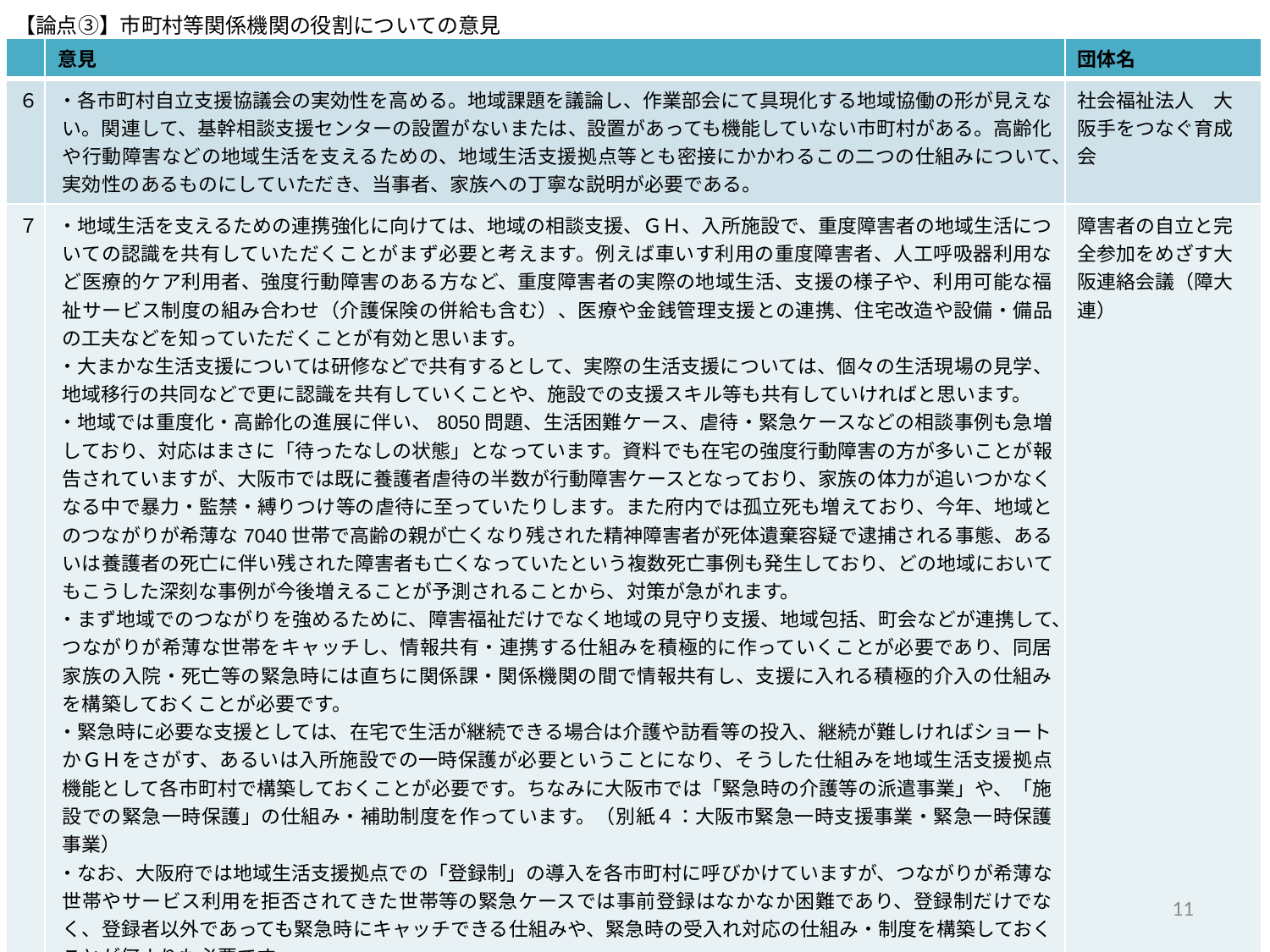

【論点➂】市町村等関係機関の役割についての意見
|  | 意見 | 団体名 |
| --- | --- | --- |
| ６ | ・各市町村自立支援協議会の実効性を高める。地域課題を議論し、作業部会にて具現化する地域協働の形が見えない。関連して、基幹相談支援センターの設置がないまたは、設置があっても機能していない市町村がある。高齢化や行動障害などの地域生活を支えるための、地域生活支援拠点等とも密接にかかわるこの二つの仕組みについて、実効性のあるものにしていただき、当事者、家族への丁寧な説明が必要である。 | 社会福祉法人　大阪手をつなぐ育成会 |
| ７ | ・地域生活を支えるための連携強化に向けては、地域の相談支援、ＧＨ、入所施設で、重度障害者の地域生活についての認識を共有していただくことがまず必要と考えます。例えば車いす利用の重度障害者、人工呼吸器利用など医療的ケア利用者、強度行動障害のある方など、重度障害者の実際の地域生活、支援の様子や、利用可能な福祉サービス制度の組み合わせ（介護保険の併給も含む）、医療や金銭管理支援との連携、住宅改造や設備・備品の工夫などを知っていただくことが有効と思います。 ・大まかな生活支援については研修などで共有するとして、実際の生活支援については、個々の生活現場の見学、地域移行の共同などで更に認識を共有していくことや、施設での支援スキル等も共有していければと思います。 ・地域では重度化・高齢化の進展に伴い、8050問題、生活困難ケース、虐待・緊急ケースなどの相談事例も急増しており、対応はまさに「待ったなしの状態」となっています。資料でも在宅の強度行動障害の方が多いことが報告されていますが、大阪市では既に養護者虐待の半数が行動障害ケースとなっており、家族の体力が追いつかなくなる中で暴力・監禁・縛りつけ等の虐待に至っていたりします。また府内では孤立死も増えており、今年、地域とのつながりが希薄な7040世帯で高齢の親が亡くなり残された精神障害者が死体遺棄容疑で逮捕される事態、あるいは養護者の死亡に伴い残された障害者も亡くなっていたという複数死亡事例も発生しており、どの地域においてもこうした深刻な事例が今後増えることが予測されることから、対策が急がれます。 ・まず地域でのつながりを強めるために、障害福祉だけでなく地域の見守り支援、地域包括、町会などが連携して、つながりが希薄な世帯をキャッチし、情報共有・連携する仕組みを積極的に作っていくことが必要であり、同居家族の入院・死亡等の緊急時には直ちに関係課・関係機関の間で情報共有し、支援に入れる積極的介入の仕組みを構築しておくことが必要です。 ・緊急時に必要な支援としては、在宅で生活が継続できる場合は介護や訪看等の投入、継続が難しければショートかＧＨをさがす、あるいは入所施設での一時保護が必要ということになり、そうした仕組みを地域生活支援拠点機能として各市町村で構築しておくことが必要です。ちなみに大阪市では「緊急時の介護等の派遣事業」や、「施設での緊急一時保護」の仕組み・補助制度を作っています。（別紙４：大阪市緊急一時支援事業・緊急一時保護事業）　 ・なお、大阪府では地域生活支援拠点での「登録制」の導入を各市町村に呼びかけていますが、つながりが希薄な世帯やサービス利用を拒否されてきた世帯等の緊急ケースでは事前登録はなかなか困難であり、登録制だけでなく、登録者以外であっても緊急時にキャッチできる仕組みや、緊急時の受入れ対応の仕組み・制度を構築しておくことが何よりも必要です。 ・事前にキャッチしておく方法としては防災の個別避難支援計画の作成（5年以内での作成が努力義務化されました）を通じての掘り起こしや、市町村の障害福祉担当で40代以上の手帳所持者でサービス利用がない人等の情報集約を進め、何らかのアプローチができないか検討し、状況を把握しておくことができればと思います。 ・このように地域での緊急ケースが増える中で、ますます入所施設には緊急一時保護等の受け皿としての役割を果たしていただくことが期待されています。地域移行での共同を通じて、施設と地域の連携を強めてゆけば、緊急時の受入れやその退所時支援での連携もスムーズに進めることができます。そうした観点から、今後の入所施設のあり方としては、長期入所の状態を解消しながら、緊急時の受け皿としての役割も果たしていただくこと、すなわち入所施設を「通過型・循環型」に位置づけ直していくことが、今後の施設の役割としても、地域の切迫した状況にとっても、障害者の命を守るために必要な仕組みとなっておりますので、ぜひそうした改革を実現していただきたいと思います。 | 障害者の自立と完全参加をめざす大阪連絡会議（障大連） |
11